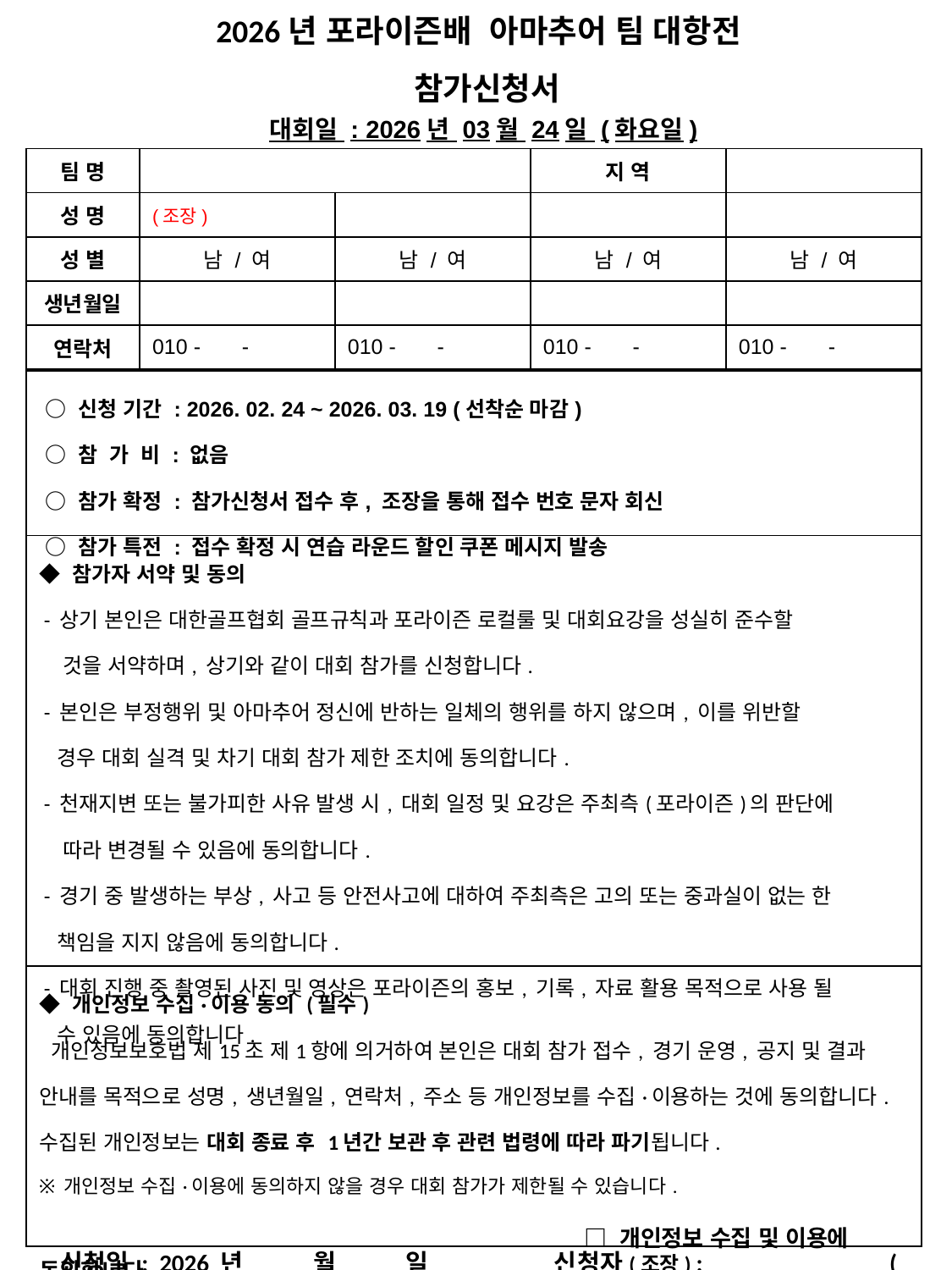

2026년 포라이즌배  아마추어 팀 대항전
 참가신청서
대회일 : 2026년 03월 24일 (화요일)
| 팀 명 |  |  | 지 역 |  |
| --- | --- | --- | --- | --- |
| 성 명 | (조장) |  |  |  |
| 성 별 | 남 / 여 | 남 / 여 | 남 / 여 | 남 / 여 |
| 생년월일 |  |  |  |  |
| 연락처 | 010 - - | 010 - - | 010 - - | 010 - - |
| ○ 신청 기간 : 2026. 02. 24 ~ 2026. 03. 19 (선착순 마감) ○ 참 가 비 : 없음 ○ 참가 확정 : 참가신청서 접수 후, 조장을 통해 접수 번호 문자 회신 ○ 참가 특전 : 접수 확정 시 연습 라운드 할인 쿠폰 메시지 발송 |  |  |  |
| --- | --- | --- | --- |
| ◆ 참가자 서약 및 동의 - 상기 본인은 대한골프협회 골프규칙과 포라이즌 로컬룰 및 대회요강을 성실히 준수할 것을 서약하며, 상기와 같이 대회 참가를 신청합니다. - 본인은 부정행위 및 아마추어 정신에 반하는 일체의 행위를 하지 않으며, 이를 위반할 경우 대회 실격 및 차기 대회 참가 제한 조치에 동의합니다. - 천재지변 또는 불가피한 사유 발생 시, 대회 일정 및 요강은 주최측(포라이즌)의 판단에 따라 변경될 수 있음에 동의합니다. - 경기 중 발생하는 부상, 사고 등 안전사고에 대하여 주최측은 고의 또는 중과실이 없는 한 책임을 지지 않음에 동의합니다. - 대회 진행 중 촬영된 사진 및 영상은 포라이즌의 홍보, 기록, 자료 활용 목적으로 사용 될 수 있음에 동의합니다. |  |  |  |
| ◆ 개인정보 수집·이용 동의 (필수) 개인정보보호법 제15조 제1항에 의거하여 본인은 대회 참가 접수, 경기 운영, 공지 및 결과 안내를 목적으로 성명, 생년월일, 연락처, 주소 등 개인정보를 수집·이용하는 것에 동의합니다. 수집된 개인정보는 대회 종료 후 1년간 보관 후 관련 법령에 따라 파기됩니다. ※ 개인정보 수집·이용에 동의하지 않을 경우 대회 참가가 제한될 수 있습니다. □ 개인정보 수집 및 이용에 동의합니다 |  |  |  |
      신청일 :  2026 년          월          일                  신청자(조장) :                                  (서명)